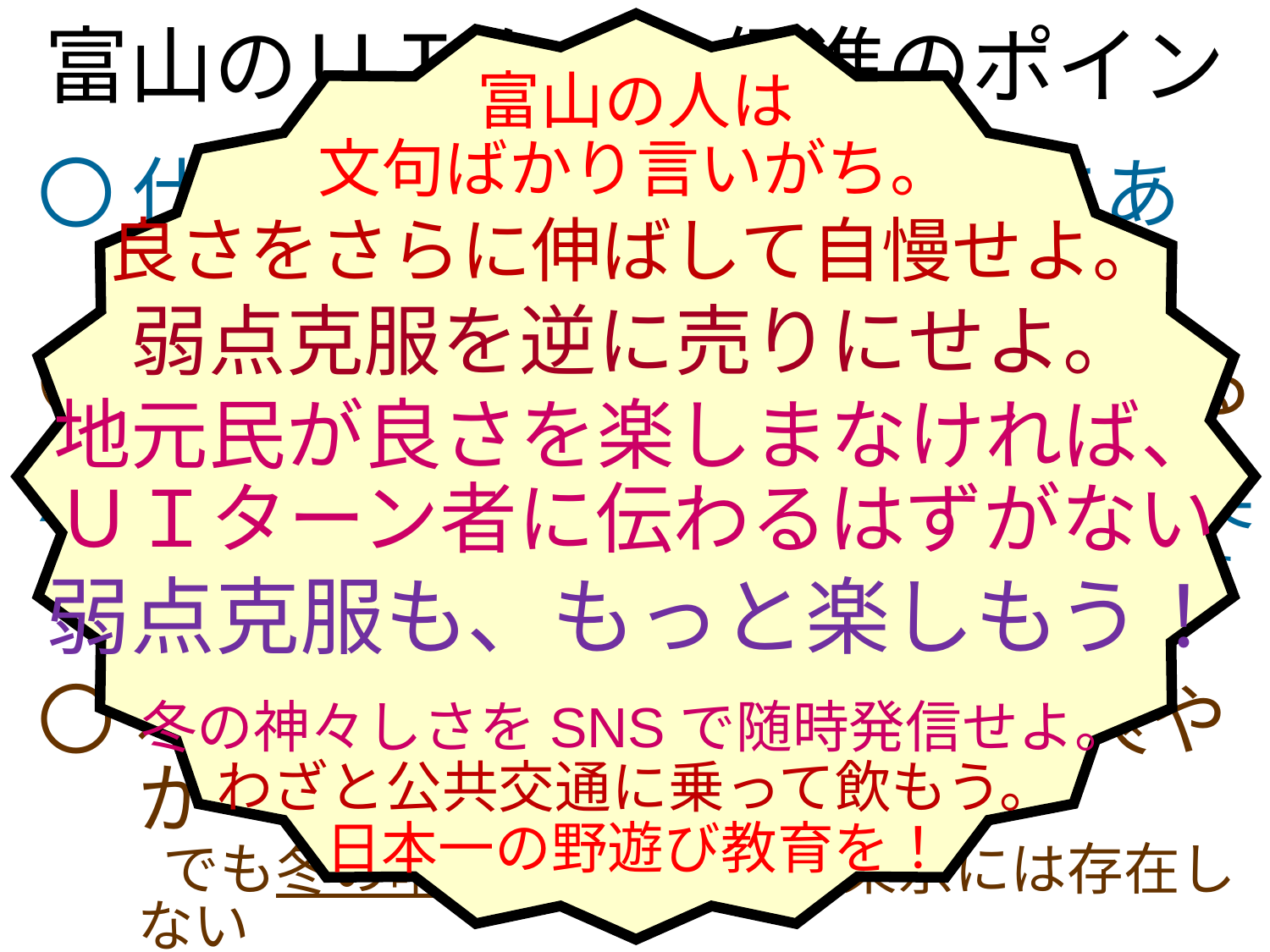

富山のＵＩターン促進のポイントは
富山の人は
文句ばかり言いがち。
良さをさらに伸ばして自慢せよ。
弱点克服を逆に売りにせよ。
地元民が良さを楽しまなければ、
ＵＩターン者に伝わるはずがない
弱点克服も、もっと楽しもう！

冬の神々しさをSNSで随時発信せよ。
わざと公共交通に乗って飲もう。
日本一の野遊び教育を！
〇 仕事：豊富にあり､給与もまあまあ
◎ 居住環境： 広い家が借りられる
△ 教育環境： 公教育の環境は堅実
　　 特色ある国際教育、地域教育などは目立たない
〇× 気候： 冬は陰鬱/夏秋は爽やか
　　 でも冬の晴れ間の荘厳さは東京には存在しない
〇× 足： 車は至便/歩く暮らしは不便
〇× 遊び： 自然は最高/町は寂しめ